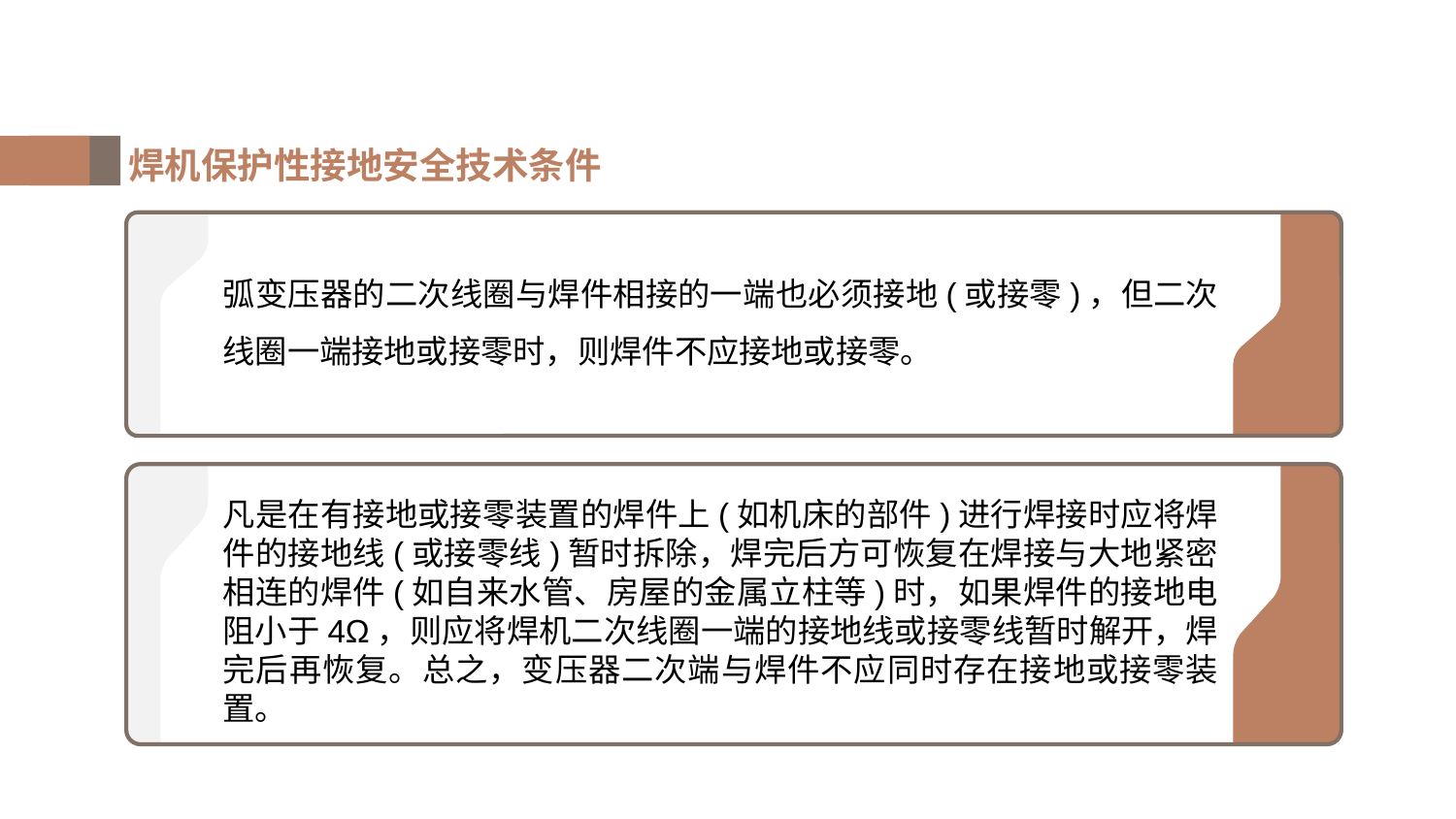

三、电焊安全操作规范
焊机保护性接地安全技术条件

弧变压器的二次线圈与焊件相接的一端也必须接地(或接零)，但二次线圈一端接地或接零时，则焊件不应接地或接零。

凡是在有接地或接零装置的焊件上(如机床的部件)进行焊接时应将焊件的接地线(或接零线)暂时拆除，焊完后方可恢复在焊接与大地紧密相连的焊件(如自来水管、房屋的金属立柱等)时，如果焊件的接地电阻小于4Ω，则应将焊机二次线圈一端的接地线或接零线暂时解开，焊完后再恢复。总之，变压器二次端与焊件不应同时存在接地或接零装置。